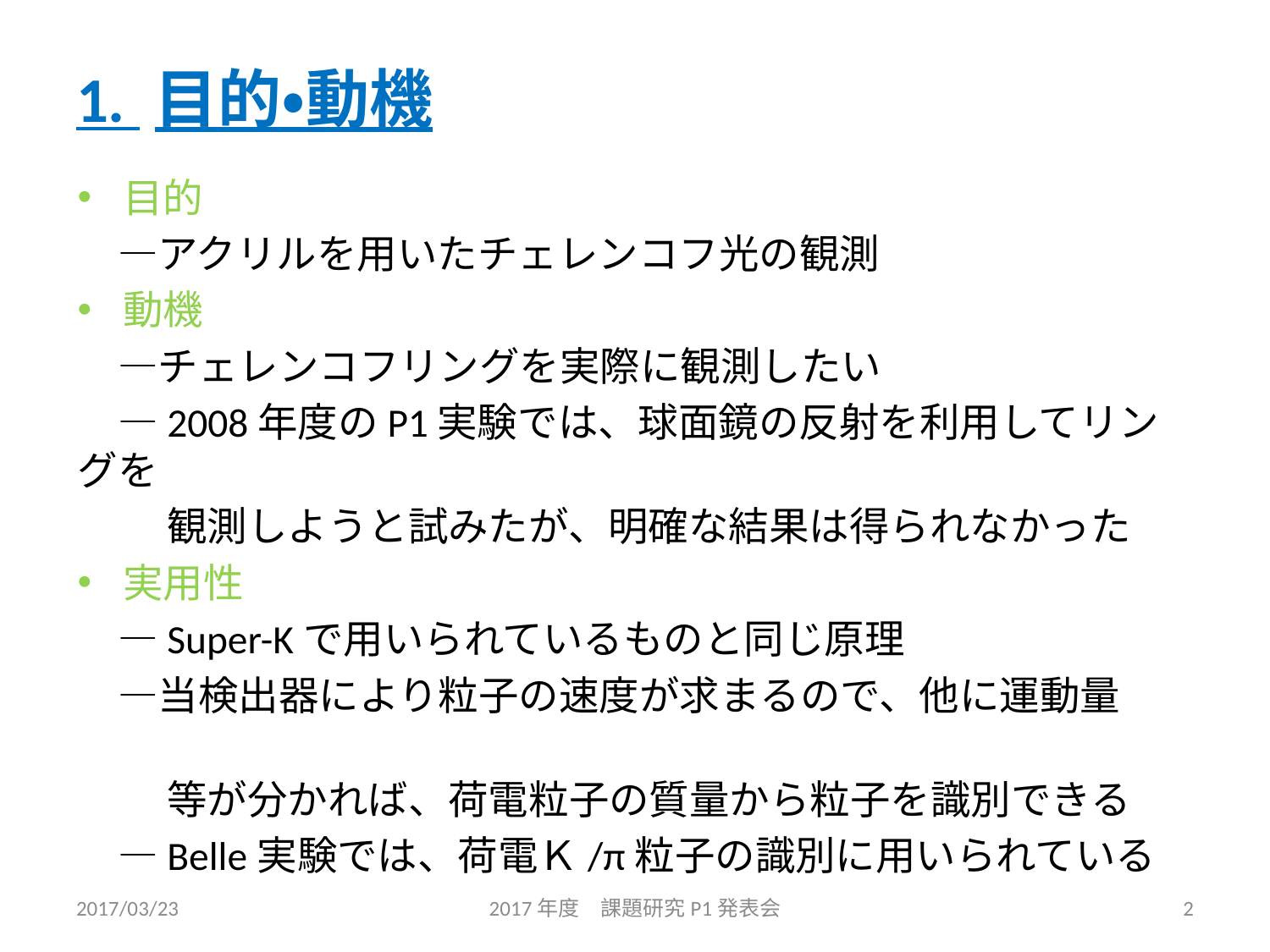

# 1. 目的・動機
目的
　―アクリルを用いたチェレンコフ光の観測
動機
　―チェレンコフリングを実際に観測したい
　―2008年度のP1実験では、球面鏡の反射を利用してリングを
　　 観測しようと試みたが、明確な結果は得られなかった
実用性
　―Super-Kで用いられているものと同じ原理
　―当検出器により粒子の速度が求まるので、他に運動量
　　 等が分かれば、荷電粒子の質量から粒子を識別できる
　―Belle実験では、荷電Ｋ/π粒子の識別に用いられている
2017/03/23
2017年度　課題研究P1発表会
2